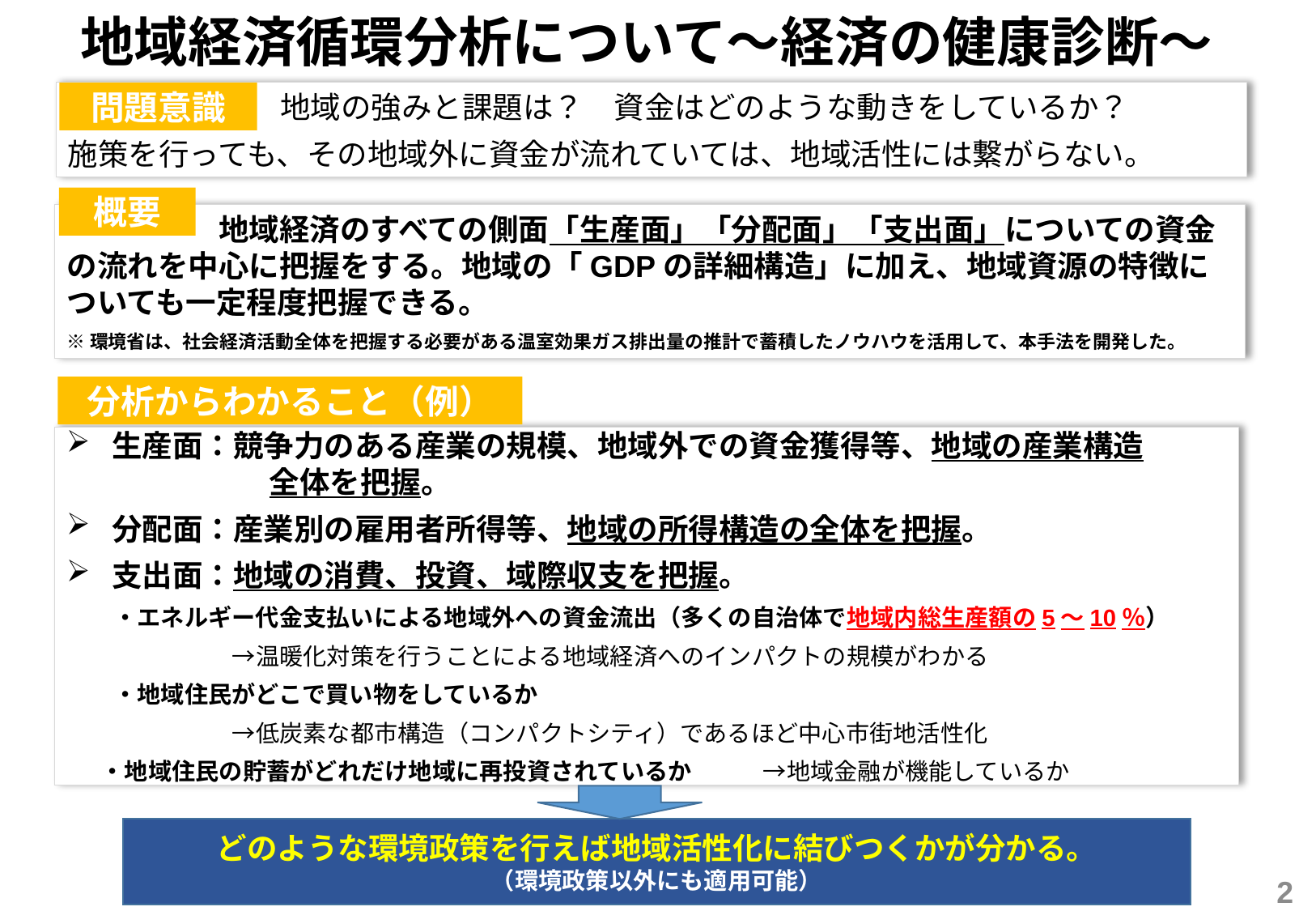

地域経済循環分析について～経済の健康診断～
問題意識
　　　　　　　地域の強みと課題は？　資金はどのような動きをしているか？
施策を行っても、その地域外に資金が流れていては、地域活性には繋がらない。
概要
　　　　　地域経済のすべての側面「生産面」「分配面」「支出面」についての資金の流れを中心に把握をする。地域の「GDPの詳細構造」に加え、地域資源の特徴についても一定程度把握できる。
※環境省は、社会経済活動全体を把握する必要がある温室効果ガス排出量の推計で蓄積したノウハウを活用して、本手法を開発した。
分析からわかること（例）
生産面：競争力のある産業の規模、地域外での資金獲得等、地域の産業構造
　　　　　　   全体を把握。
分配面：産業別の雇用者所得等、地域の所得構造の全体を把握。
支出面：地域の消費、投資、域際収支を把握。
　　・エネルギー代金支払いによる地域外への資金流出（多くの自治体で地域内総生産額の5～10％）
　　　　　　　→温暖化対策を行うことによる地域経済へのインパクトの規模がわかる
　　・地域住民がどこで買い物をしているか
　　　　　　　→低炭素な都市構造（コンパクトシティ）であるほど中心市街地活性化
　  ・地域住民の貯蓄がどれだけ地域に再投資されているか　　　→地域金融が機能しているか

どのような環境政策を行えば地域活性化に結びつくかが分かる。
（環境政策以外にも適用可能）
2